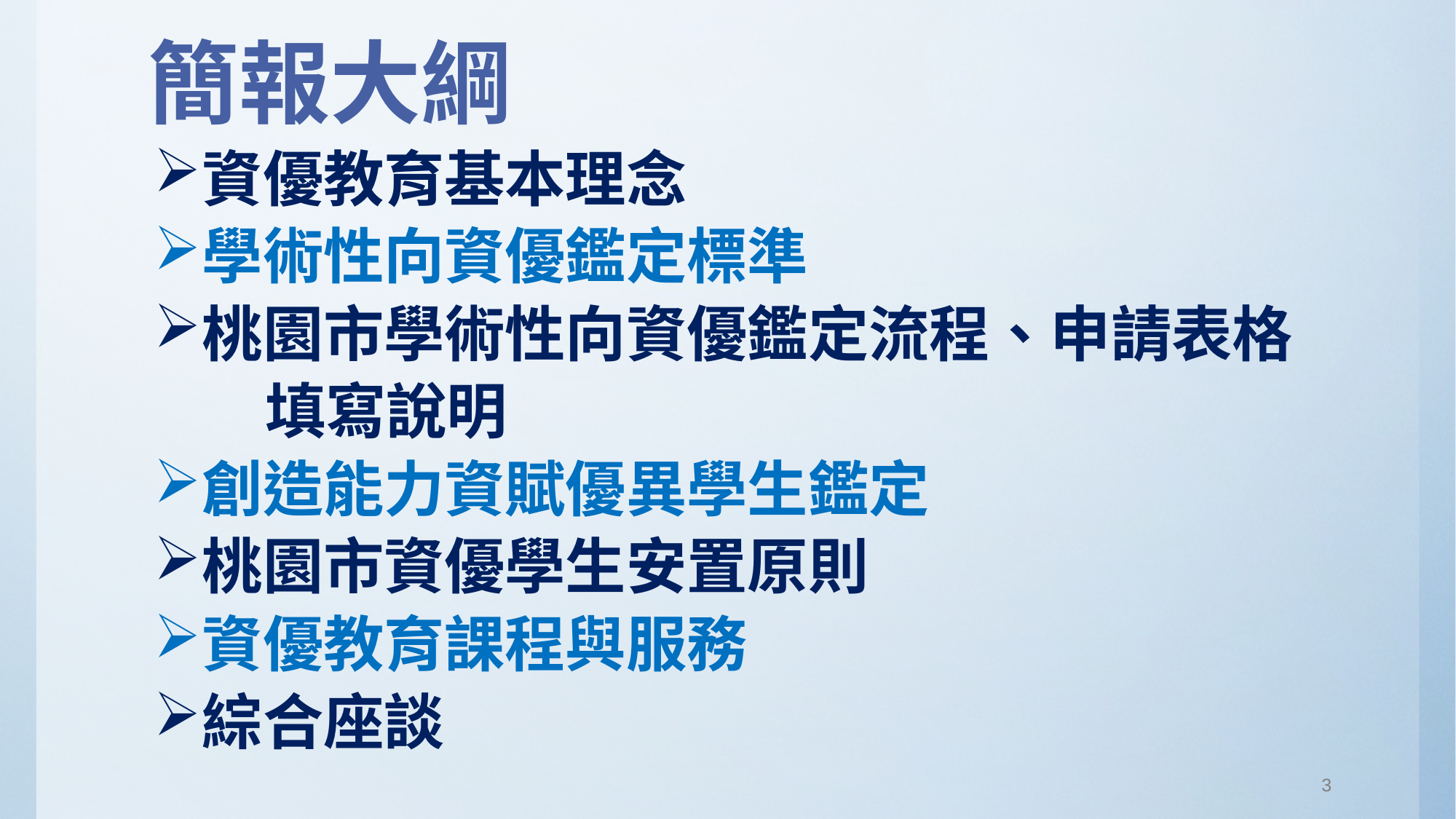

# 簡報大綱

資優教育基本理念
學術性向資優鑑定標準
桃園市學術性向資優鑑定流程、申請表格
       填寫說明
創造能力資賦優異學生鑑定
桃園市資優學生安置原則
資優教育課程與服務
綜合座談

3